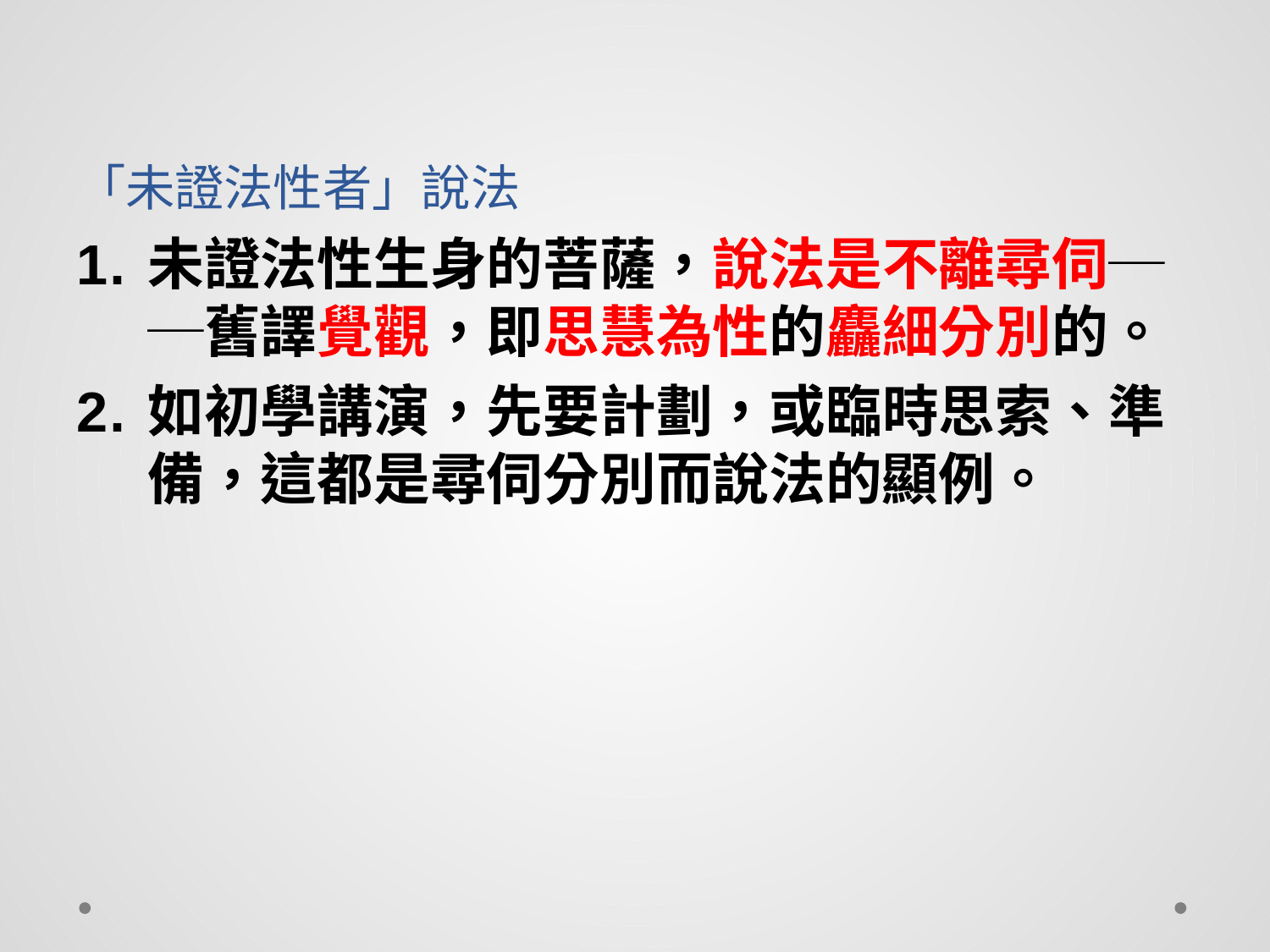

# 「未證法性者」說法
未證法性生身的菩薩，說法是不離尋伺──舊譯覺觀，即思慧為性的麤細分別的。
如初學講演，先要計劃，或臨時思索、準備，這都是尋伺分別而說法的顯例。